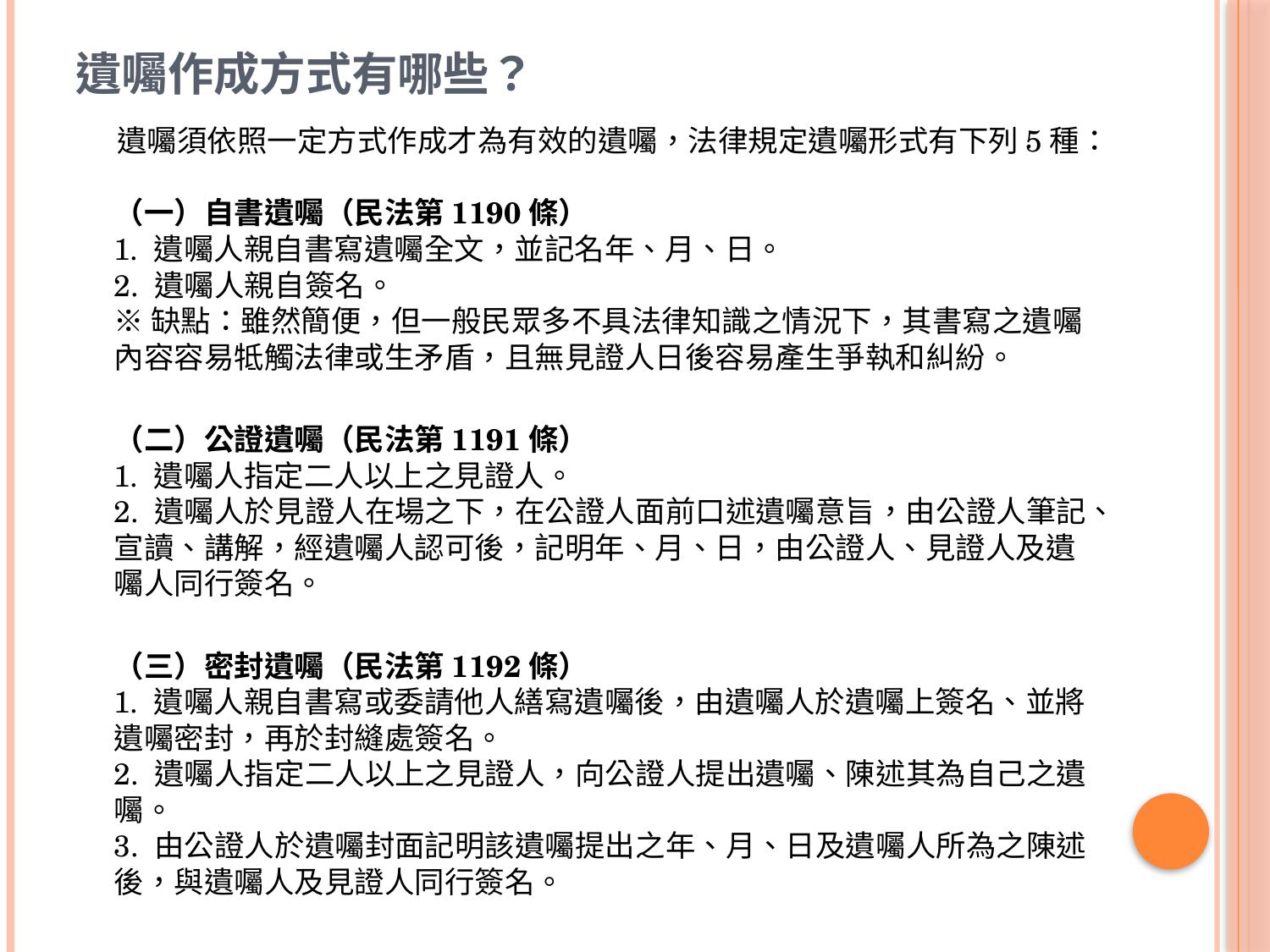

# 遺囑作成方式有哪些？
     遺囑須依照一定方式作成才為有效的遺囑，法律規定遺囑形式有下列5種：
（一）自書遺囑（民法第1190條）
1. 遺囑人親自書寫遺囑全文，並記名年、月、日。
2. 遺囑人親自簽名。
※ 缺點：雖然簡便，但一般民眾多不具法律知識之情況下，其書寫之遺囑內容容易牴觸法律或生矛盾，且無見證人日後容易產生爭執和糾紛。
（二）公證遺囑（民法第1191條）
1. 遺囑人指定二人以上之見證人。
2. 遺囑人於見證人在場之下，在公證人面前口述遺囑意旨，由公證人筆記、宣讀、講解，經遺囑人認可後，記明年、月、日，由公證人、見證人及遺囑人同行簽名。
（三）密封遺囑（民法第1192條）
1. 遺囑人親自書寫或委請他人繕寫遺囑後，由遺囑人於遺囑上簽名、並將遺囑密封，再於封縫處簽名。
2. 遺囑人指定二人以上之見證人，向公證人提出遺囑、陳述其為自己之遺囑。
3. 由公證人於遺囑封面記明該遺囑提出之年、月、日及遺囑人所為之陳述後，與遺囑人及見證人同行簽名。